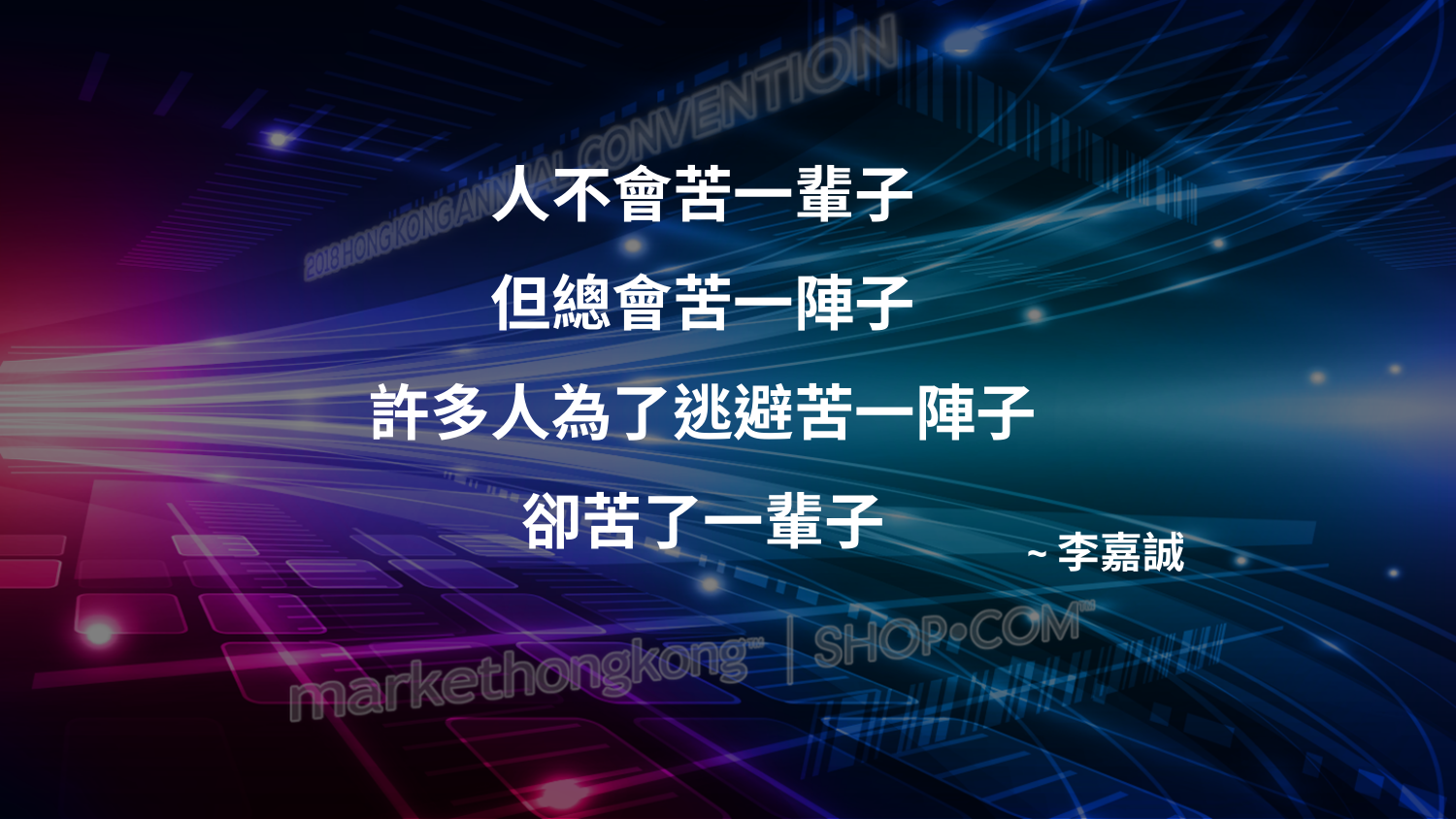

人不會苦一輩子
但總會苦一陣子
許多人為了逃避苦一陣子
卻苦了一輩子
~李嘉誠